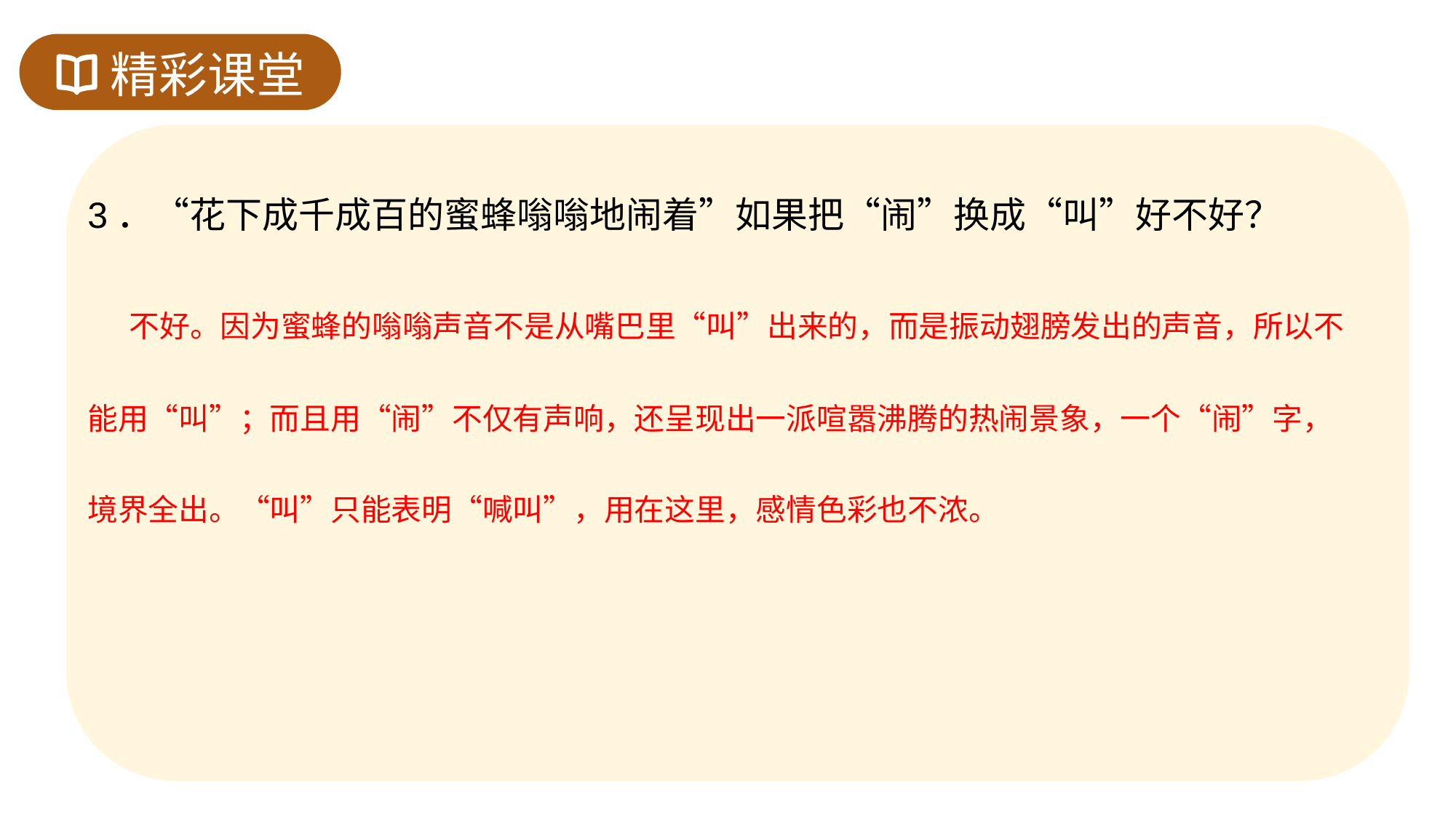

精彩课堂

3．“花下成千成百的蜜蜂嗡嗡地闹着”如果把“闹”换成“叫”好不好？
    不好。因为蜜蜂的嗡嗡声音不是从嘴巴里“叫”出来的，而是振动翅膀发出的声音，所以不能用“叫”；而且用“闹”不仅有声响，还呈现出一派喧嚣沸腾的热闹景象，一个“闹”字，境界全出。“叫”只能表明“喊叫”，用在这里，感情色彩也不浓。